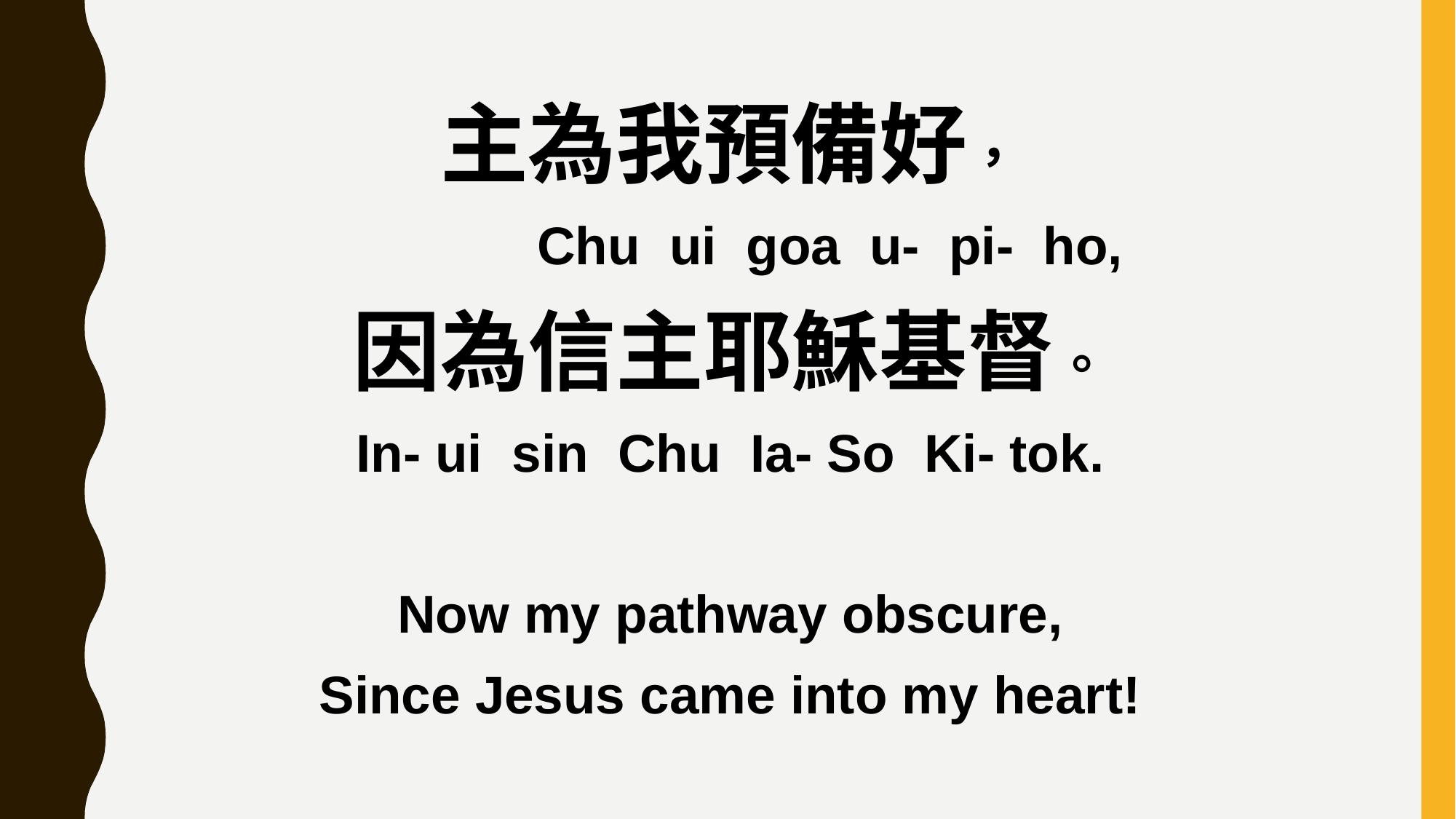

主為我預備好，
                       Chu  ui  goa  u-  pi-  ho,
因為信主耶穌基督。
In- ui  sin  Chu  Ia- So  Ki- tok.

Now my pathway obscure,
Since Jesus came into my heart!